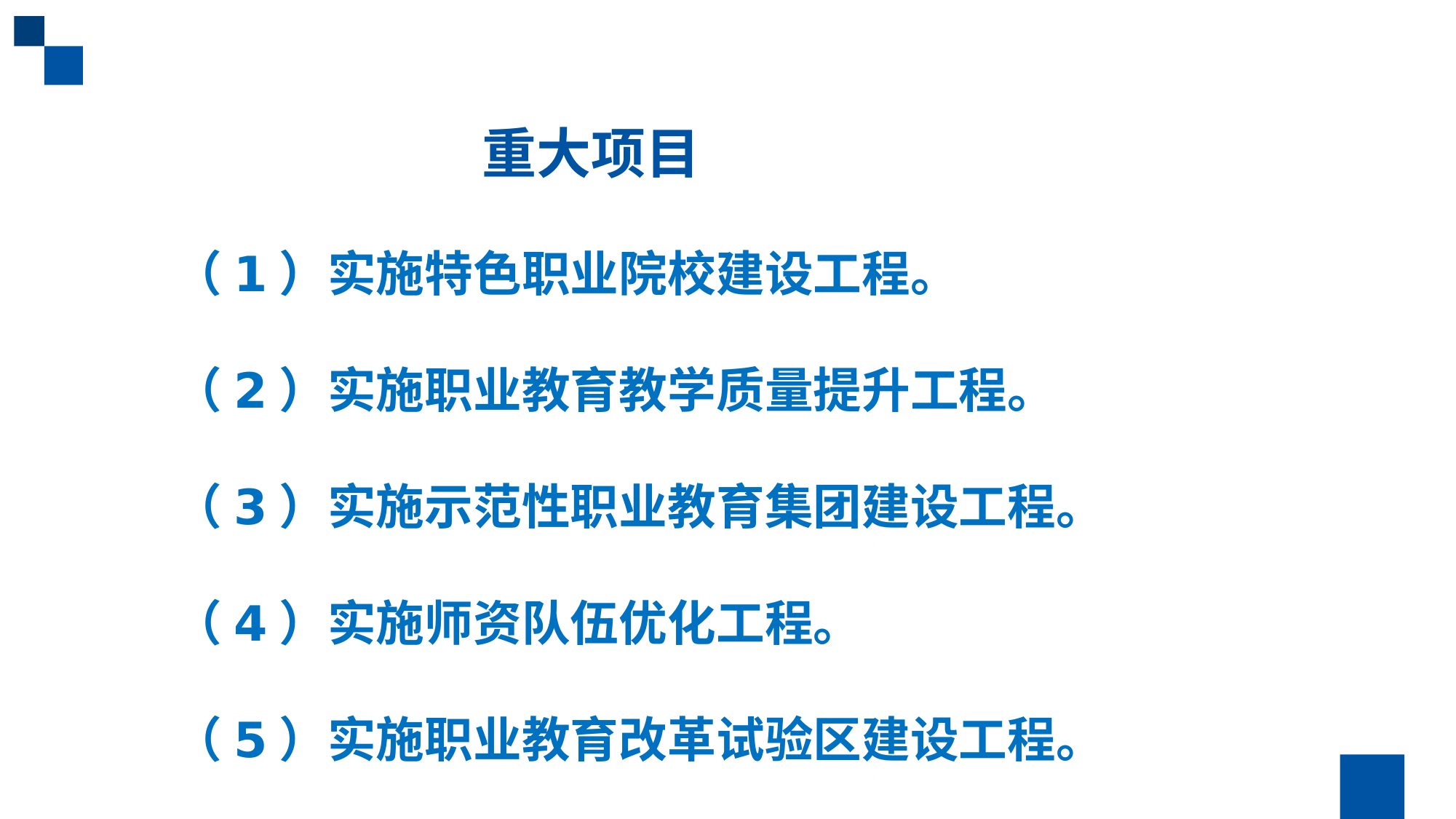

重大项目
        （1）实施特色职业院校建设工程。
        （2）实施职业教育教学质量提升工程。
        （3）实施示范性职业教育集团建设工程。
        （4）实施师资队伍优化工程。
        （5）实施职业教育改革试验区建设工程。

119